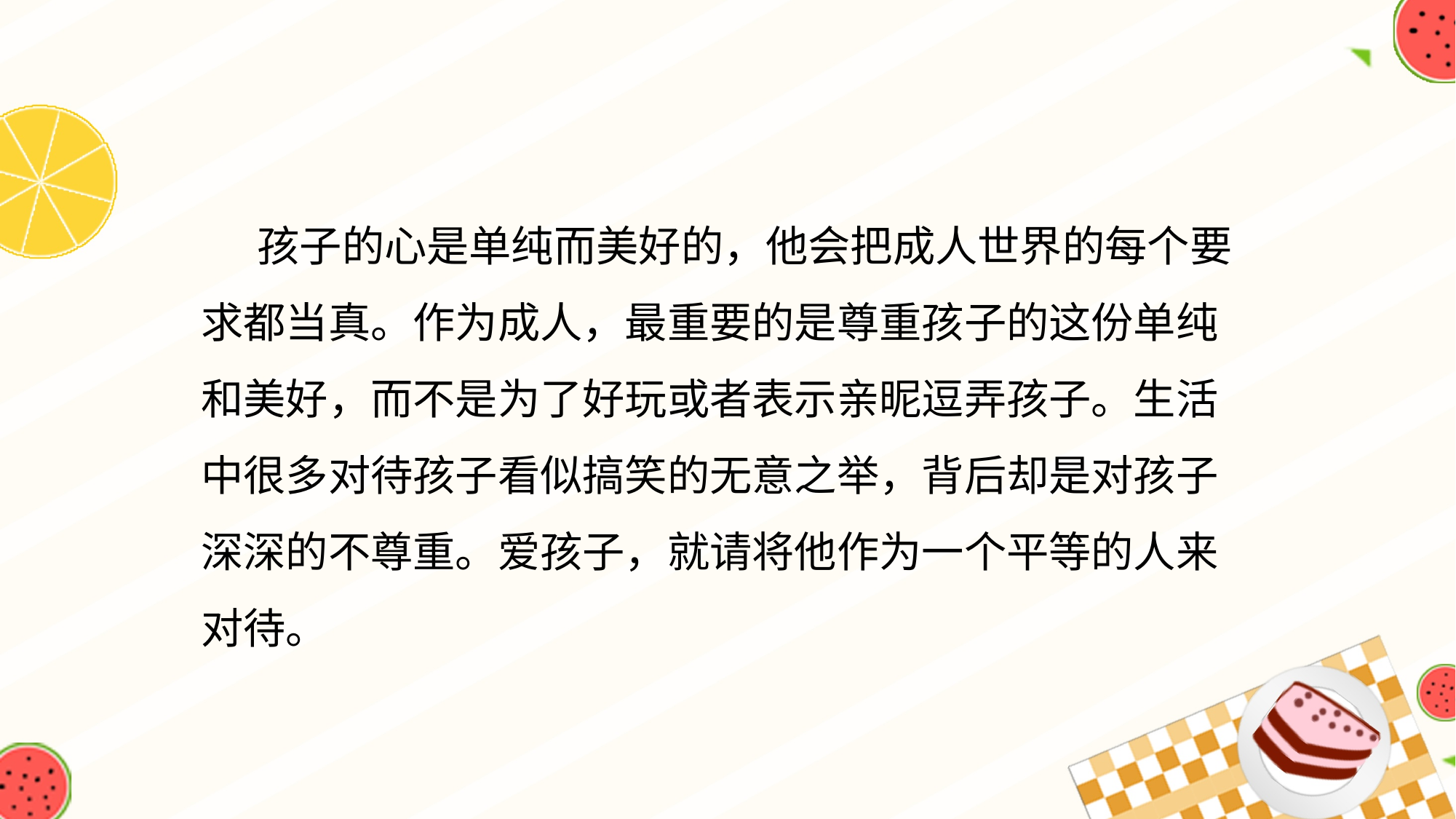

孩子的心是单纯而美好的，他会把成人世界的每个要求都当真。作为成人，最重要的是尊重孩子的这份单纯和美好，而不是为了好玩或者表示亲昵逗弄孩子。生活中很多对待孩子看似搞笑的无意之举，背后却是对孩子深深的不尊重。爱孩子，就请将他作为一个平等的人来对待。